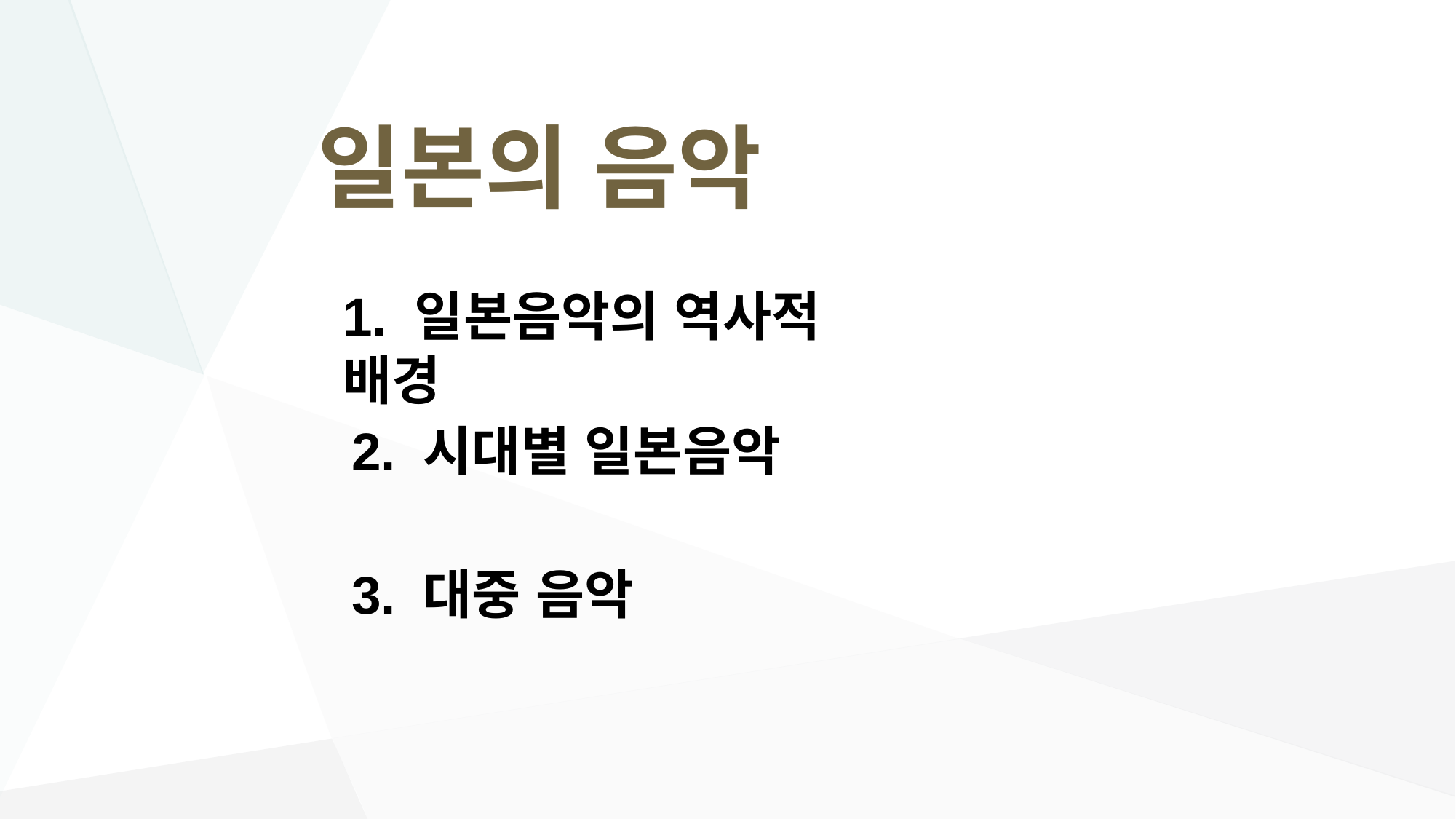

일본의 음악

1. 일본음악의 역사적 배경
2. 시대별 일본음악
3. 대중 음악